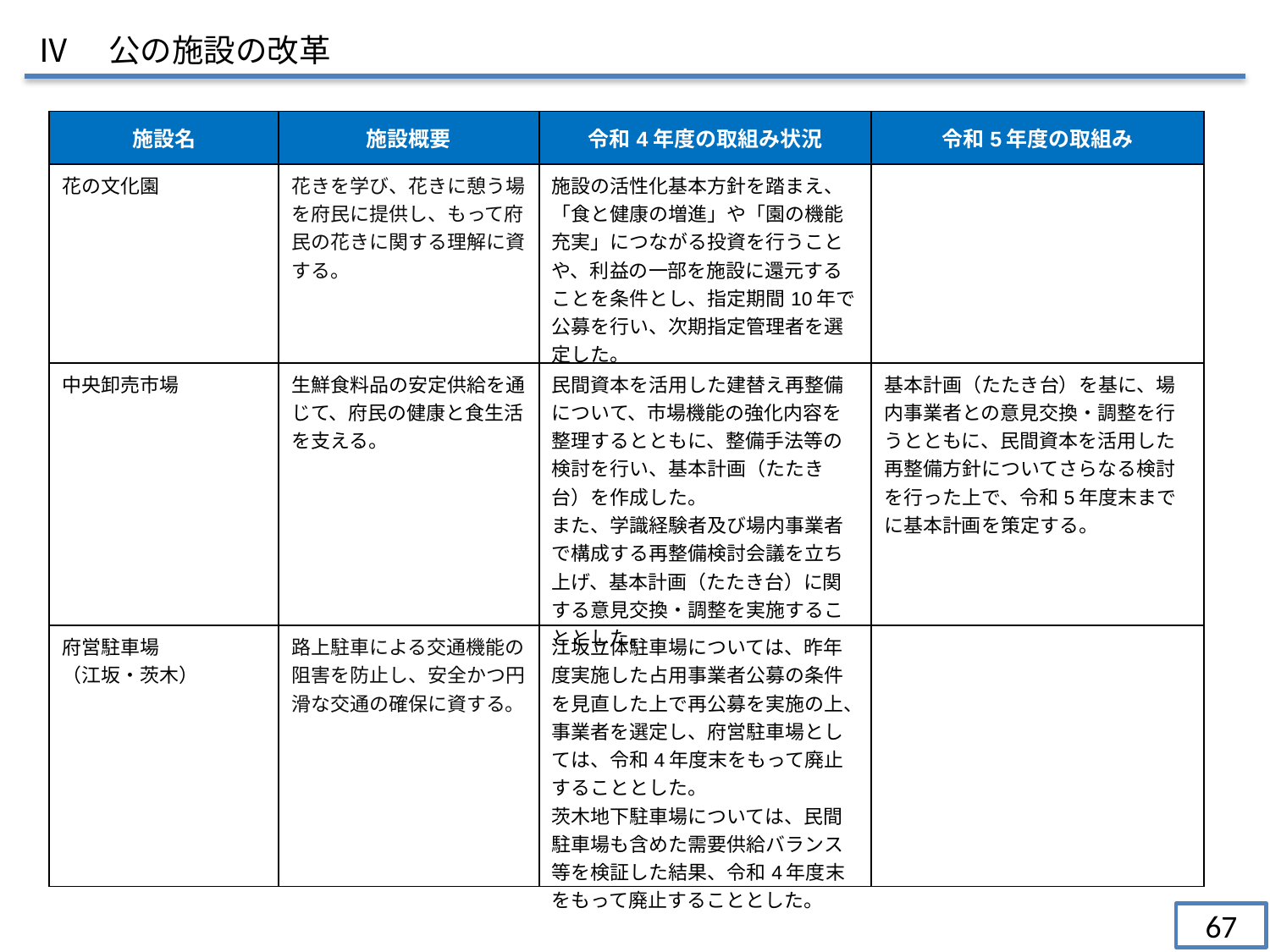

Ⅳ　公の施設の改革
| 施設名 | 施設概要 | 令和4年度の取組み状況 | 令和5年度の取組み |
| --- | --- | --- | --- |
| 花の文化園 | 花きを学び、花きに憩う場を府民に提供し、もって府民の花きに関する理解に資する。 | 施設の活性化基本方針を踏まえ、「食と健康の増進」や「園の機能充実」につながる投資を行うことや、利益の一部を施設に還元することを条件とし、指定期間10年で公募を行い、次期指定管理者を選定した。 |  |
| 中央卸売市場 | 生鮮食料品の安定供給を通じて、府民の健康と食生活を支える。 | 民間資本を活用した建替え再整備について、市場機能の強化内容を整理するとともに、整備手法等の検討を行い、基本計画（たたき台）を作成した。 また、学識経験者及び場内事業者で構成する再整備検討会議を立ち上げ、基本計画（たたき台）に関する意見交換・調整を実施することとした。 | 基本計画（たたき台）を基に、場内事業者との意見交換・調整を行うとともに、民間資本を活用した再整備方針についてさらなる検討を行った上で、令和5年度末までに基本計画を策定する。 |
| 府営駐車場 （江坂・茨木） | 路上駐車による交通機能の阻害を防止し、安全かつ円滑な交通の確保に資する。 | 江坂立体駐車場については、昨年度実施した占用事業者公募の条件を見直した上で再公募を実施の上、事業者を選定し、府営駐車場としては、令和4年度末をもって廃止することとした。 茨木地下駐車場については、民間駐車場も含めた需要供給バランス等を検証した結果、令和4年度末をもって廃止することとした。 |  |
67